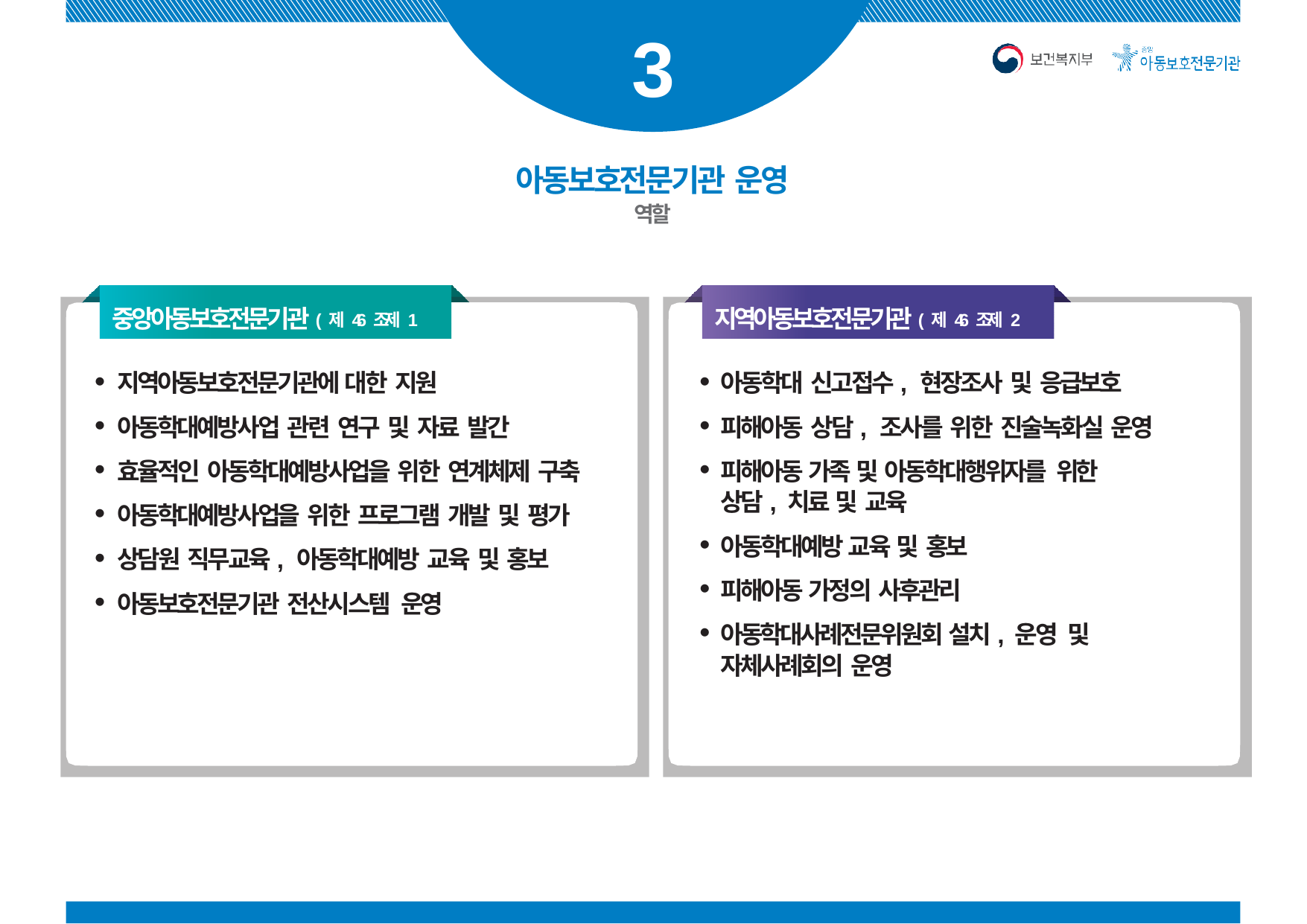

# 3

아동보호전문기관 운영
역할

중앙아동보호전문기관(제46조제1항)
지역아동보호전문기관(제46조제2항)

지역아동보호전문기관에 대한 지원
아동학대예방사업 관련 연구 및 자료 발간
효율적인 아동학대예방사업을 위한 연계체제 구축
아동학대예방사업을 위한 프로그램 개발 및 평가
상담원 직무교육, 아동학대예방 교육 및 홍보
아동보호전문기관 전산시스템  운영
아동학대 신고접수, 현장조사 및 응급보호
피해아동 상담, 조사를 위한 진술녹화실 운영
피해아동 가족 및 아동학대행위자를  위한 상담, 치료 및 교육
아동학대예방 교육 및 홍보
피해아동 가정의 사후관리
아동학대사례전문위원회 설치, 운영  및 자체사례회의 운영